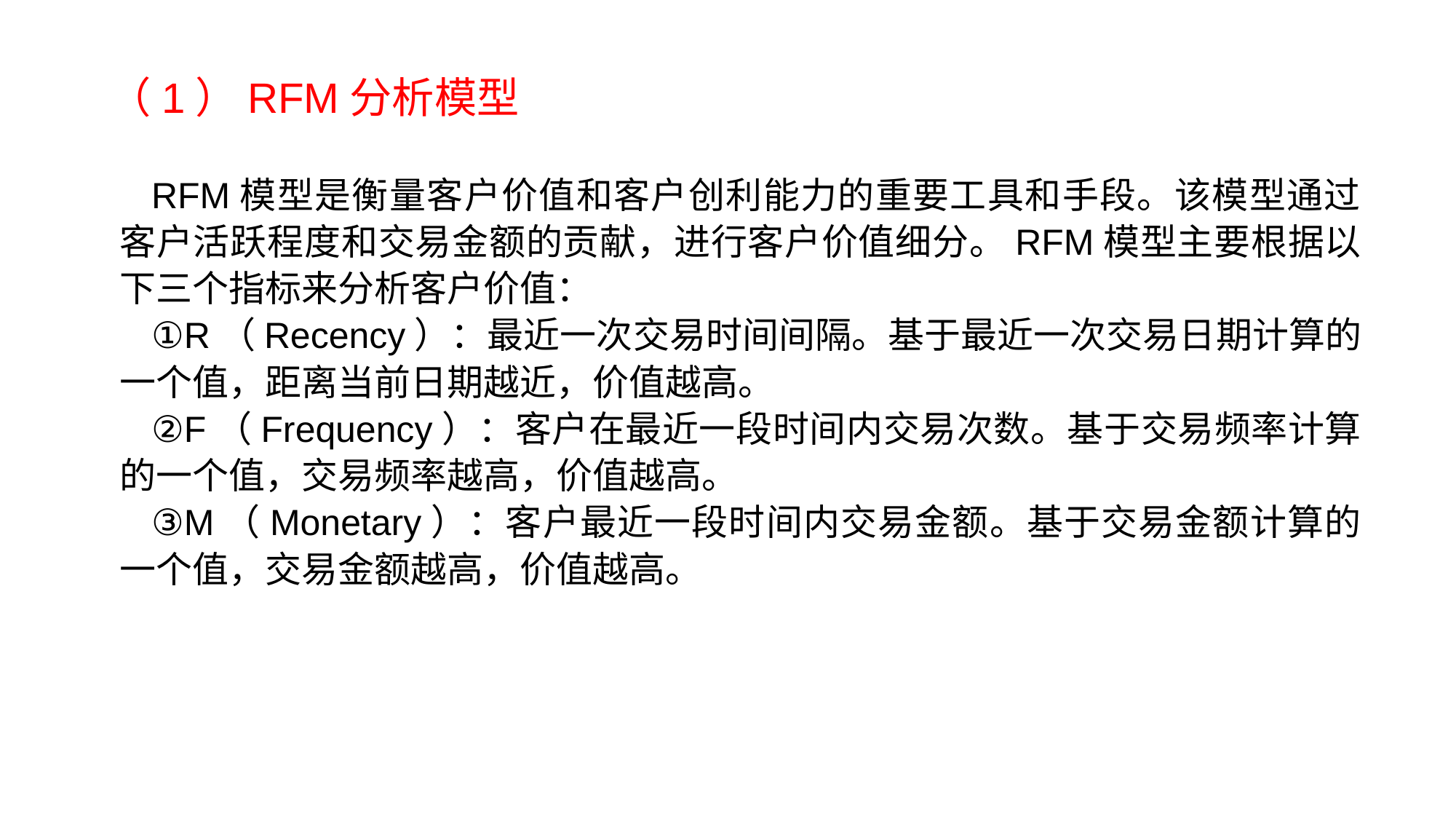

（1）RFM分析模型
RFM模型是衡量客户价值和客户创利能力的重要工具和手段。该模型通过客户活跃程度和交易金额的贡献，进行客户价值细分。RFM模型主要根据以下三个指标来分析客户价值：
①R（Recency）：最近一次交易时间间隔。基于最近一次交易日期计算的一个值，距离当前日期越近，价值越高。
②F（Frequency）：客户在最近一段时间内交易次数。基于交易频率计算的一个值，交易频率越高，价值越高。
③M（Monetary）：客户最近一段时间内交易金额。基于交易金额计算的一个值，交易金额越高，价值越高。